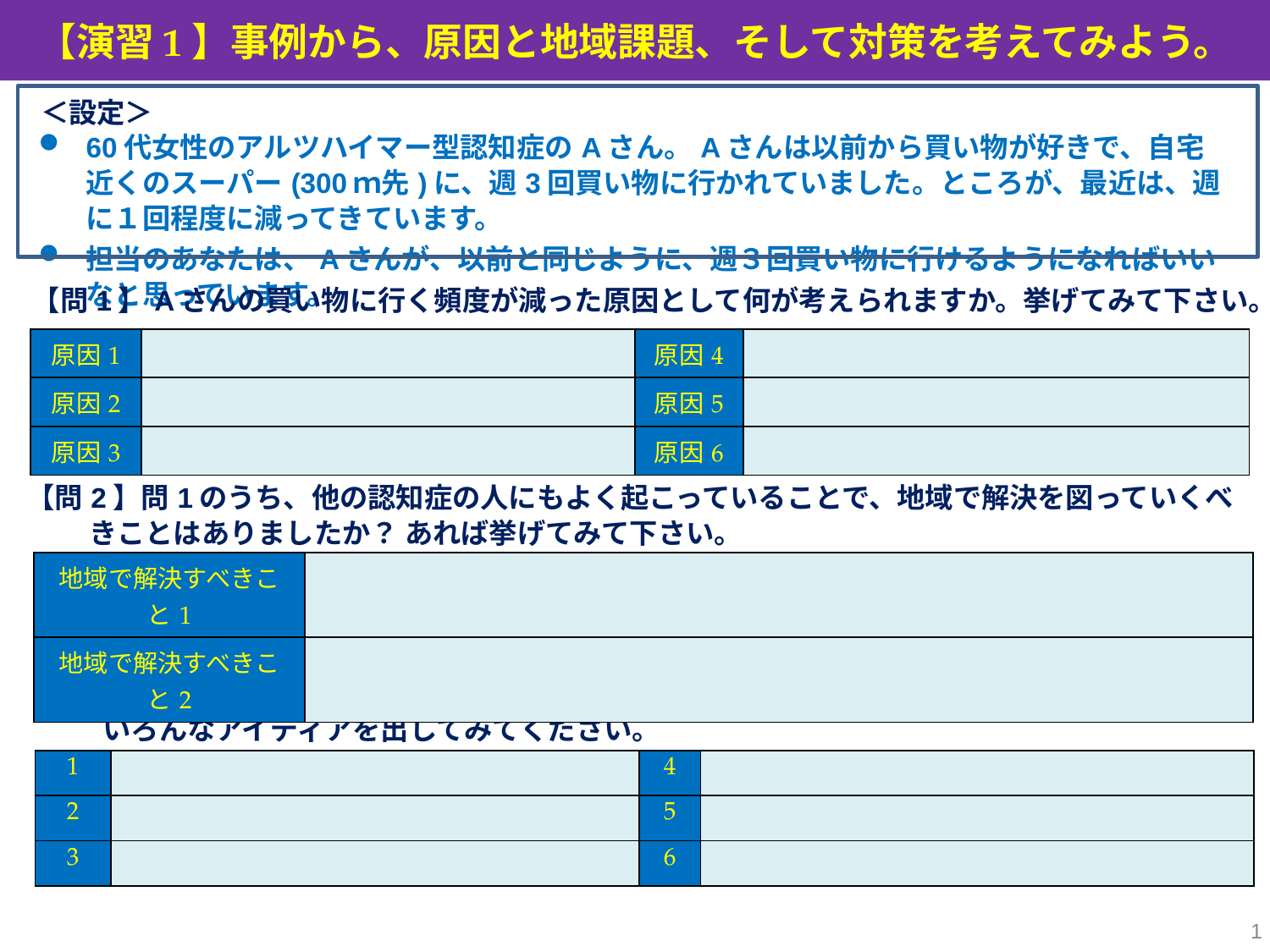

【演習1】事例から、原因と地域課題、そして対策を考えてみよう。

| ＜設定＞ 60代女性のアルツハイマー型認知症のAさん。Aさんは以前から買い物が好きで、自宅近くのスーパー(300ｍ先)に、週3回買い物に行かれていました。ところが、最近は、週に１回程度に減ってきています。 担当のあなたは、Aさんが、以前と同じように、週３回買い物に行けるようになればいいなと思っています。 |
| --- |
| 【問1】Aさんの買い物に行く頻度が減った原因として何が考えられますか。挙げてみて下さい。 |
| --- |
| 原因1 |  | 原因4 |  |
| --- | --- | --- | --- |
| 原因2 |  | 原因5 |  |
| 原因3 |  | 原因6 |  |
| 【問2】問1のうち、他の認知症の人にもよく起こっていることで、地域で解決を図っていくべきことはありましたか？ あれば挙げてみて下さい。 |
| --- |
| 地域で解決すべきこと1 |  |
| --- | --- |
| 地域で解決すべきこと2 |  |
【問3】問2で挙げた「解決すべきこと1」を解決するためにはどうしたらよいでしょうか？ いろんなアイディアを出してみてください。
| 1 |  | 4 |  |
| --- | --- | --- | --- |
| 2 |  | 5 |  |
| 3 |  | 6 |  |
1